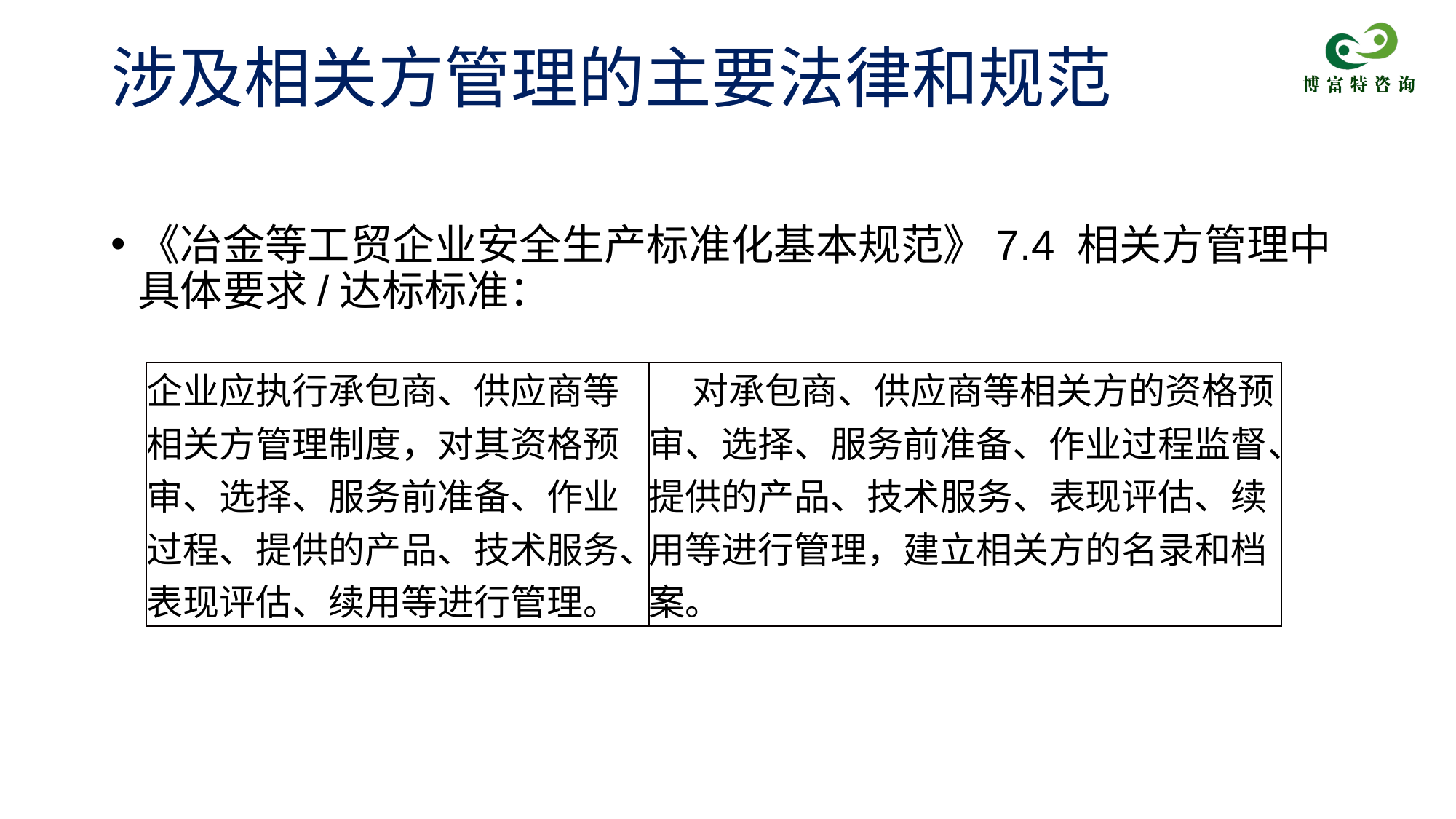

# 涉及相关方管理的主要法律和规范
《冶金等工贸企业安全生产标准化基本规范》7.4 相关方管理中具体要求/达标标准：

| 企业应执行承包商、供应商等相关方管理制度，对其资格预审、选择、服务前准备、作业过程、提供的产品、技术服务、表现评估、续用等进行管理。 | 对承包商、供应商等相关方的资格预审、选择、服务前准备、作业过程监督、提供的产品、技术服务、表现评估、续用等进行管理，建立相关方的名录和档案。 |
| --- | --- |